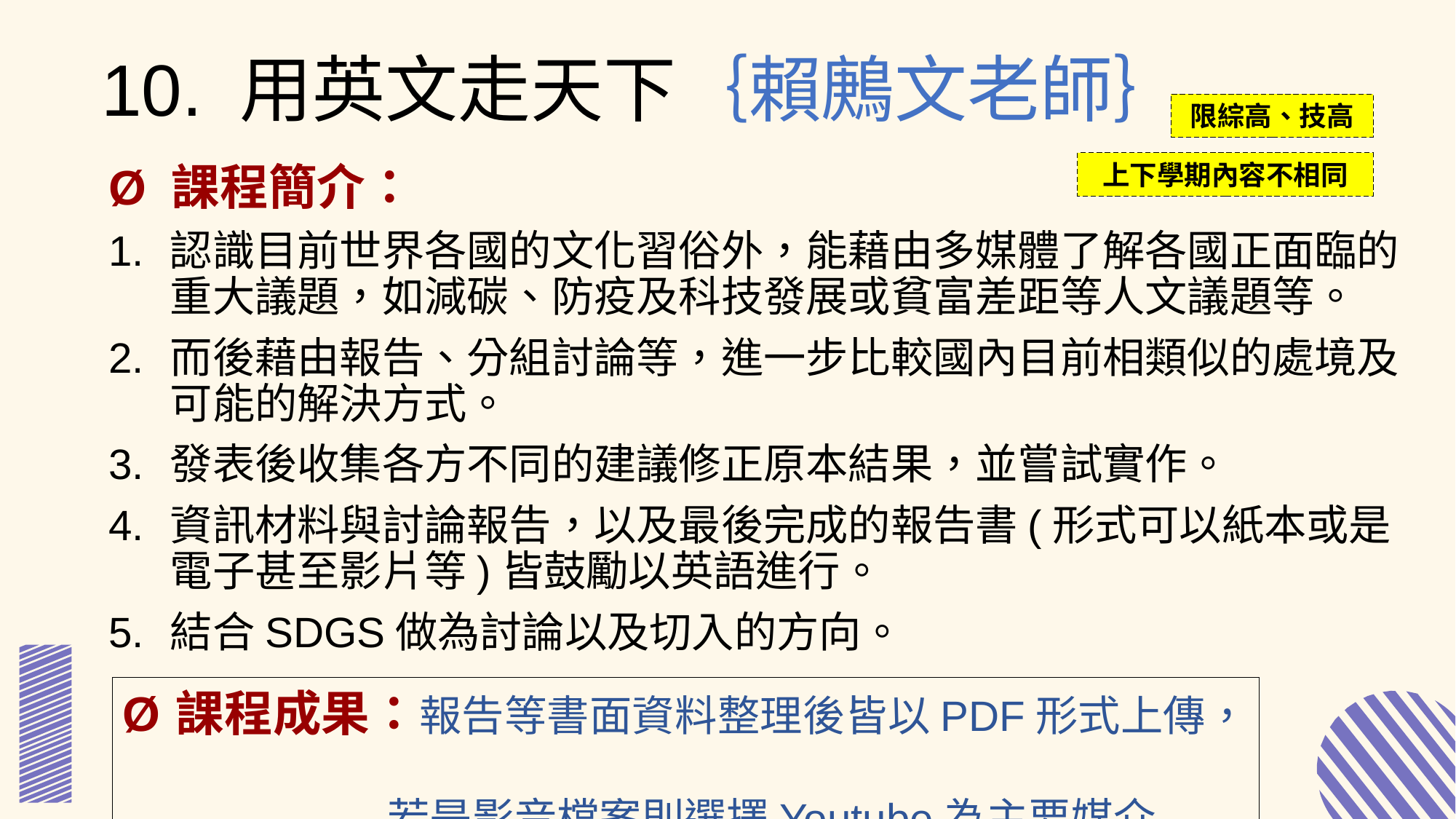

10. 用英文走天下｛賴鶊文老師｝
限綜高、技高
Ø 課程簡介：
認識目前世界各國的文化習俗外，能藉由多媒體了解各國正面臨的重大議題，如減碳、防疫及科技發展或貧富差距等人文議題等。
而後藉由報告、分組討論等，進一步比較國內目前相類似的處境及可能的解決方式。
發表後收集各方不同的建議修正原本結果，並嘗試實作。
資訊材料與討論報告，以及最後完成的報告書(形式可以紙本或是電子甚至影片等)皆鼓勵以英語進行。
結合SDGS做為討論以及切入的方向。
上下學期內容不相同
Ø 課程成果：報告等書面資料整理後皆以PDF形式上傳，
                            若是影音檔案則選擇Youtube為主要媒介